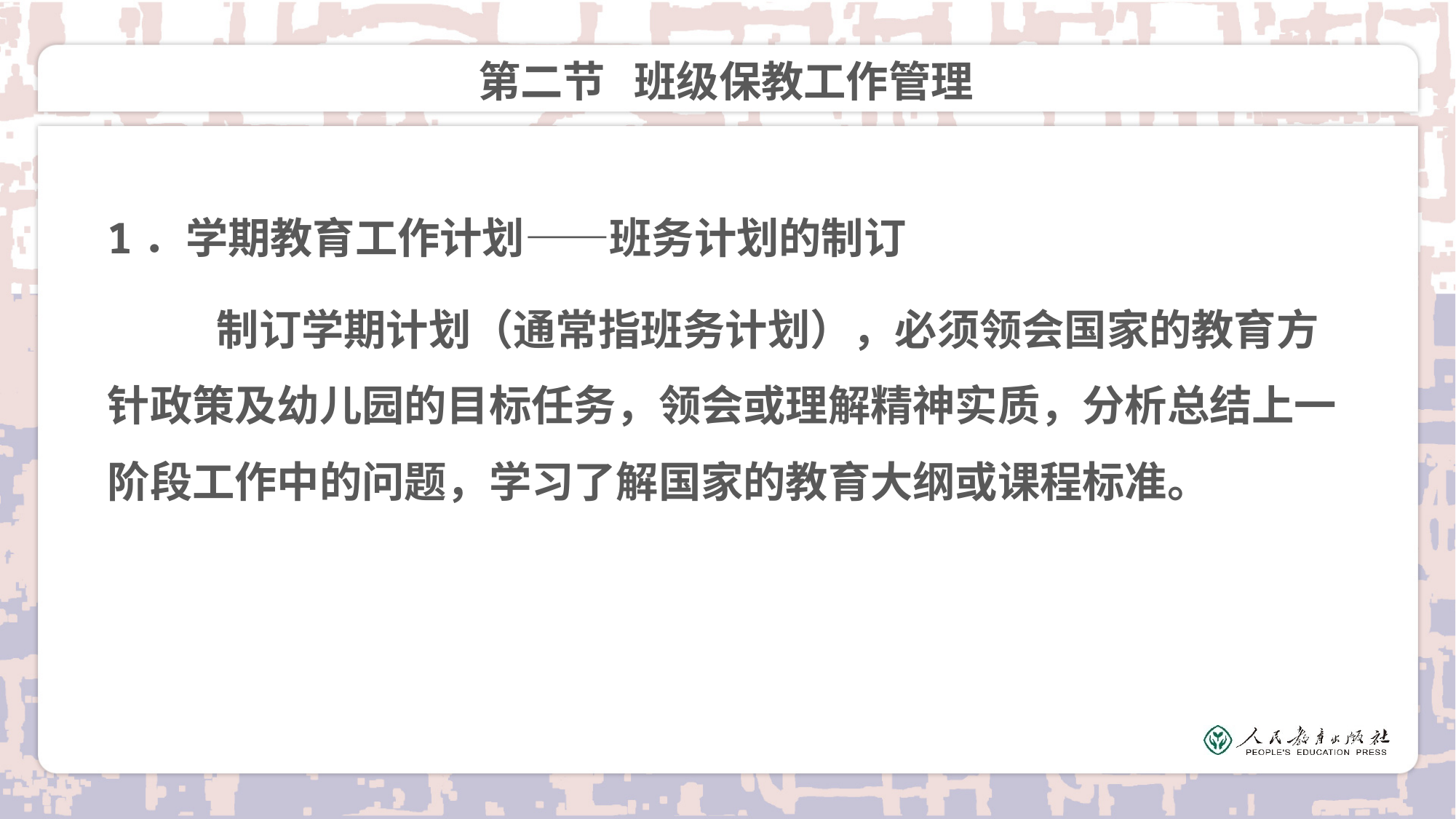

# 第二节   班级保教工作管理
1．学期教育工作计划——班务计划的制订
	制订学期计划（通常指班务计划），必须领会国家的教育方针政策及幼儿园的目标任务，领会或理解精神实质，分析总结上一阶段工作中的问题，学习了解国家的教育大纲或课程标准。